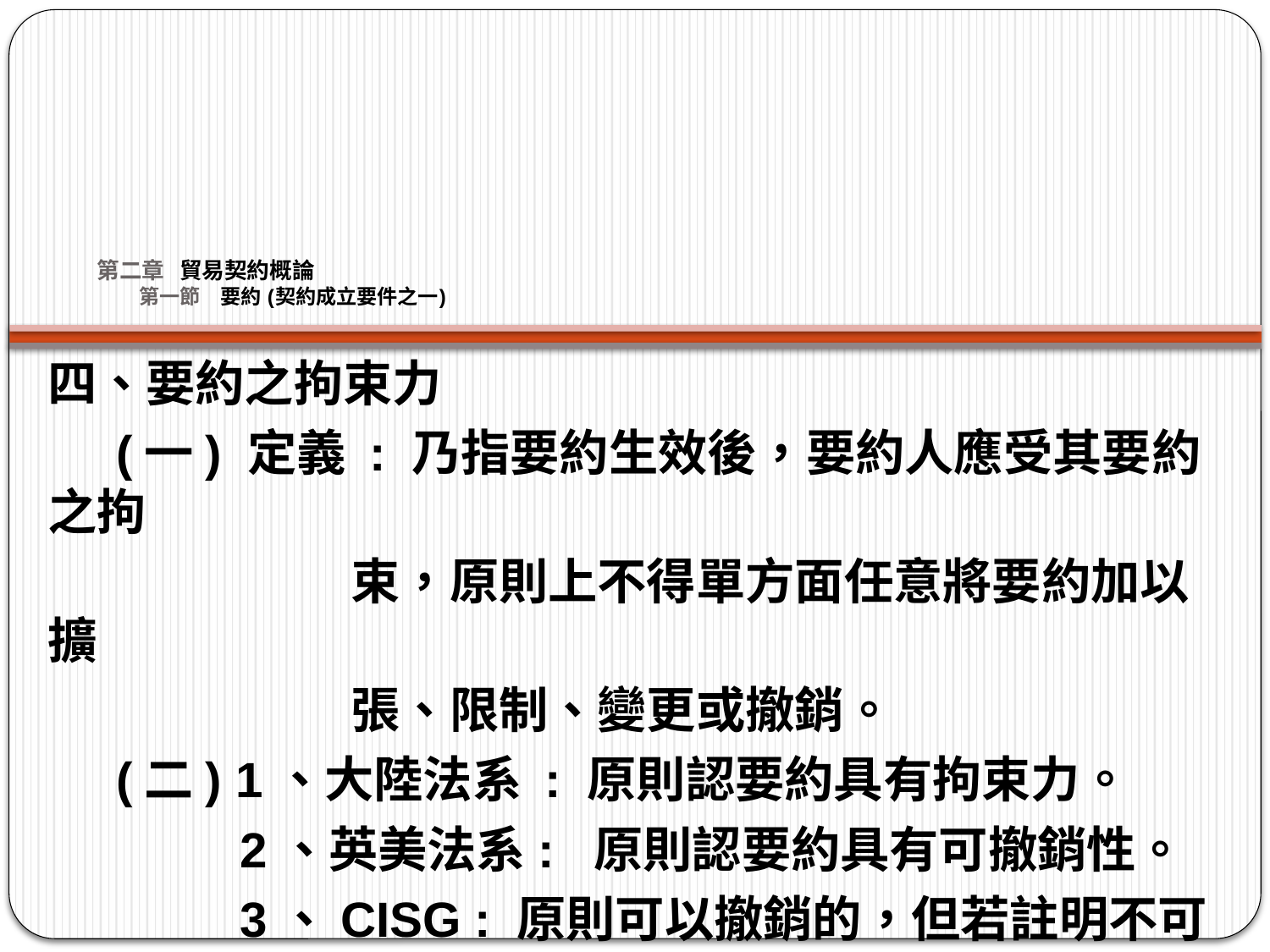

# 第二章   貿易契約概論 第一節　要約 (契約成立要件之一)
四、要約之拘束力
     (一) 定義 : 乃指要約生效後，要約人應受其要約之拘
                          束，原則上不得單方面任意將要約加以擴
                          張、限制、變更或撤銷。
     (二) 1、大陸法系 : 原則認要約具有拘束力。
              2、英美法系:  原則認要約具有可撤銷性。
              3、CISG : 原則可以撤銷的，但若註明不可撤銷
                    則不能撤銷(如要約已註明接受承諾期限等)。